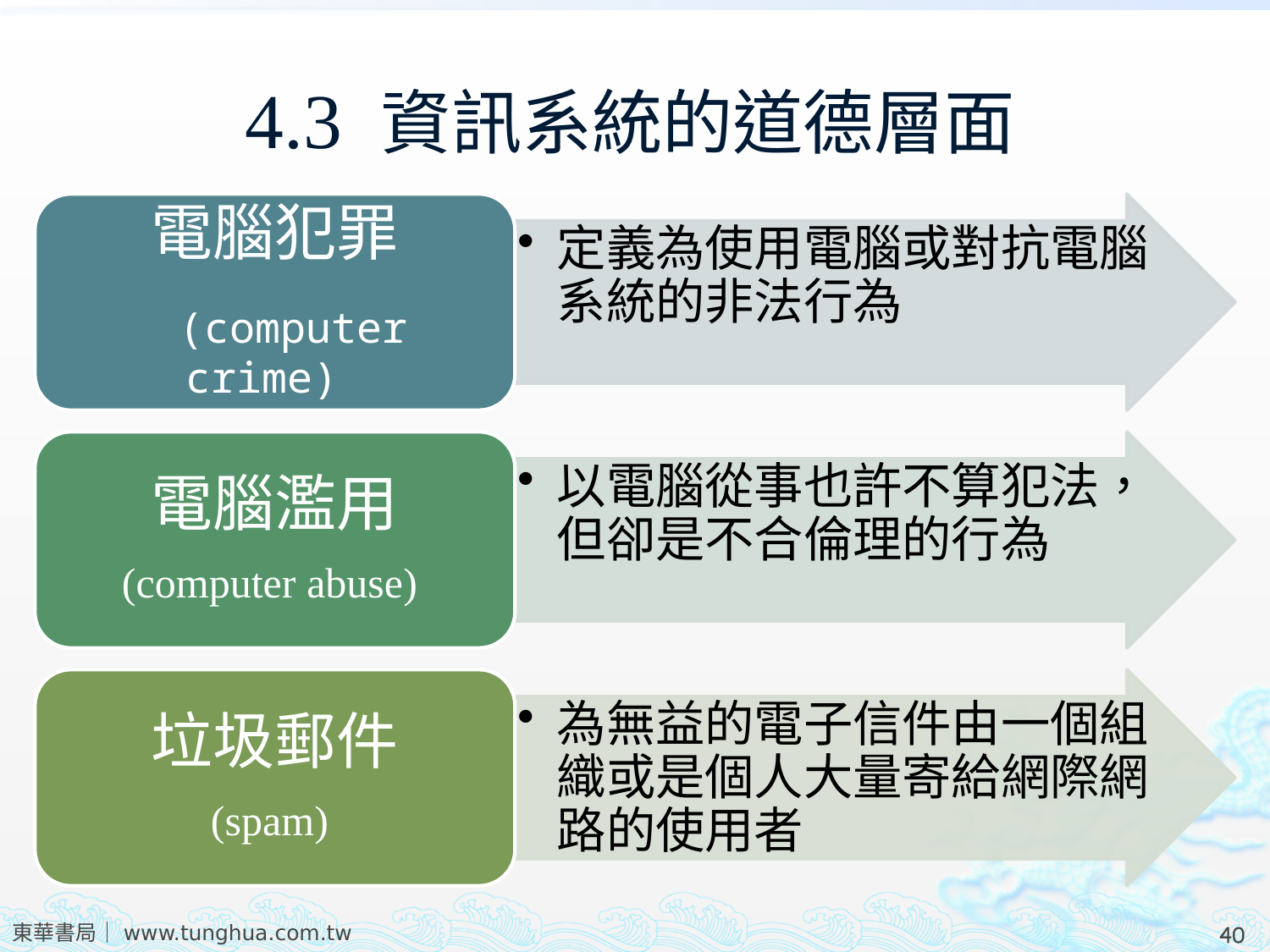

# 4.3 資訊系統的道德層面
定義為使用電腦或對抗電腦系統的非法行為
電腦犯罪
 (computer crime)
以電腦從事也許不算犯法，但卻是不合倫理的行為
電腦濫用
(computer abuse)
為無益的電子信件由一個組織或是個人大量寄給網際網路的使用者
垃圾郵件
(spam)